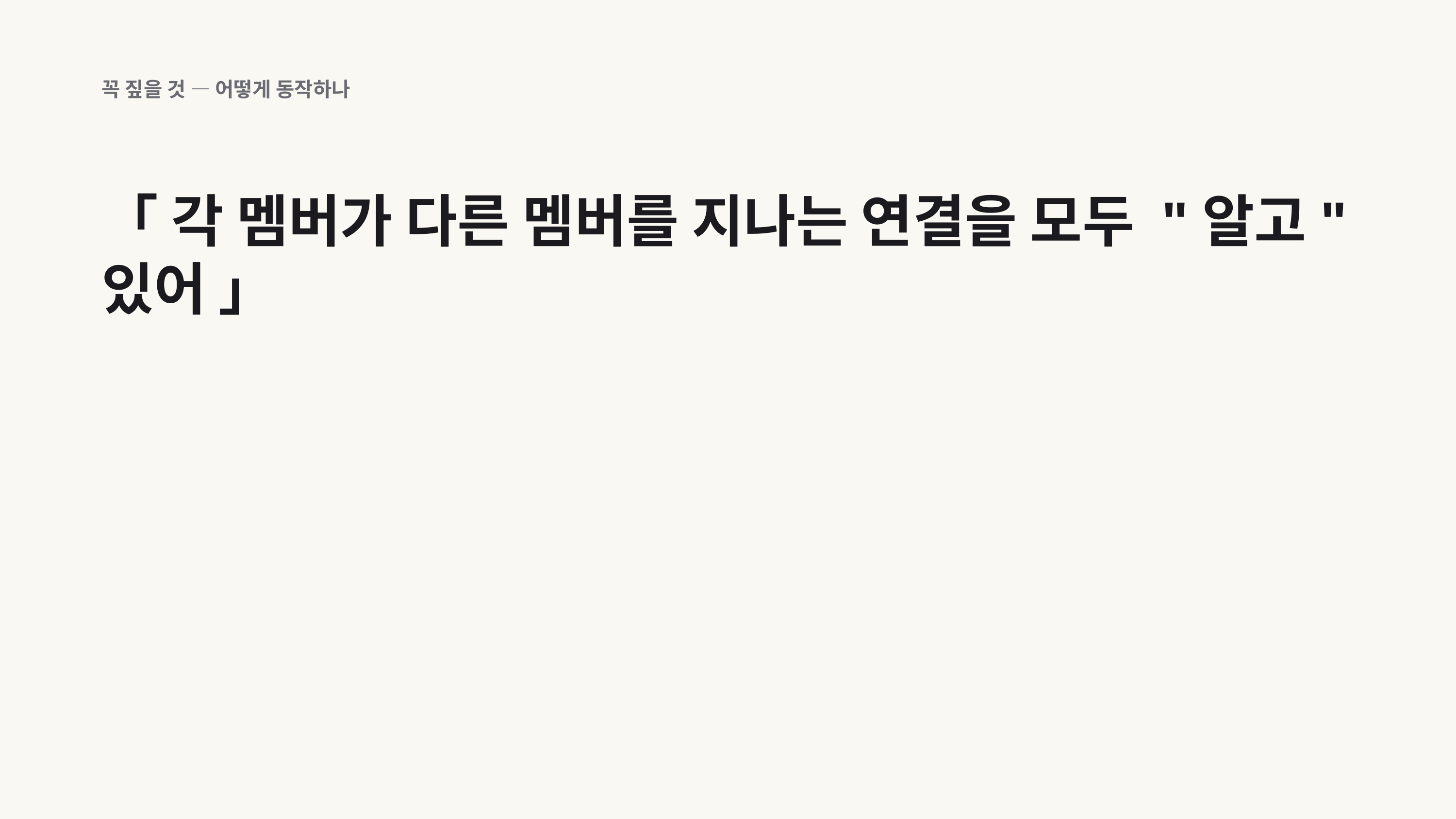

꼭 짚을 것 — 어떻게 동작하나
「 각 멤버가 다른 멤버를 지나는 연결을 모두 "알고" 있어 」